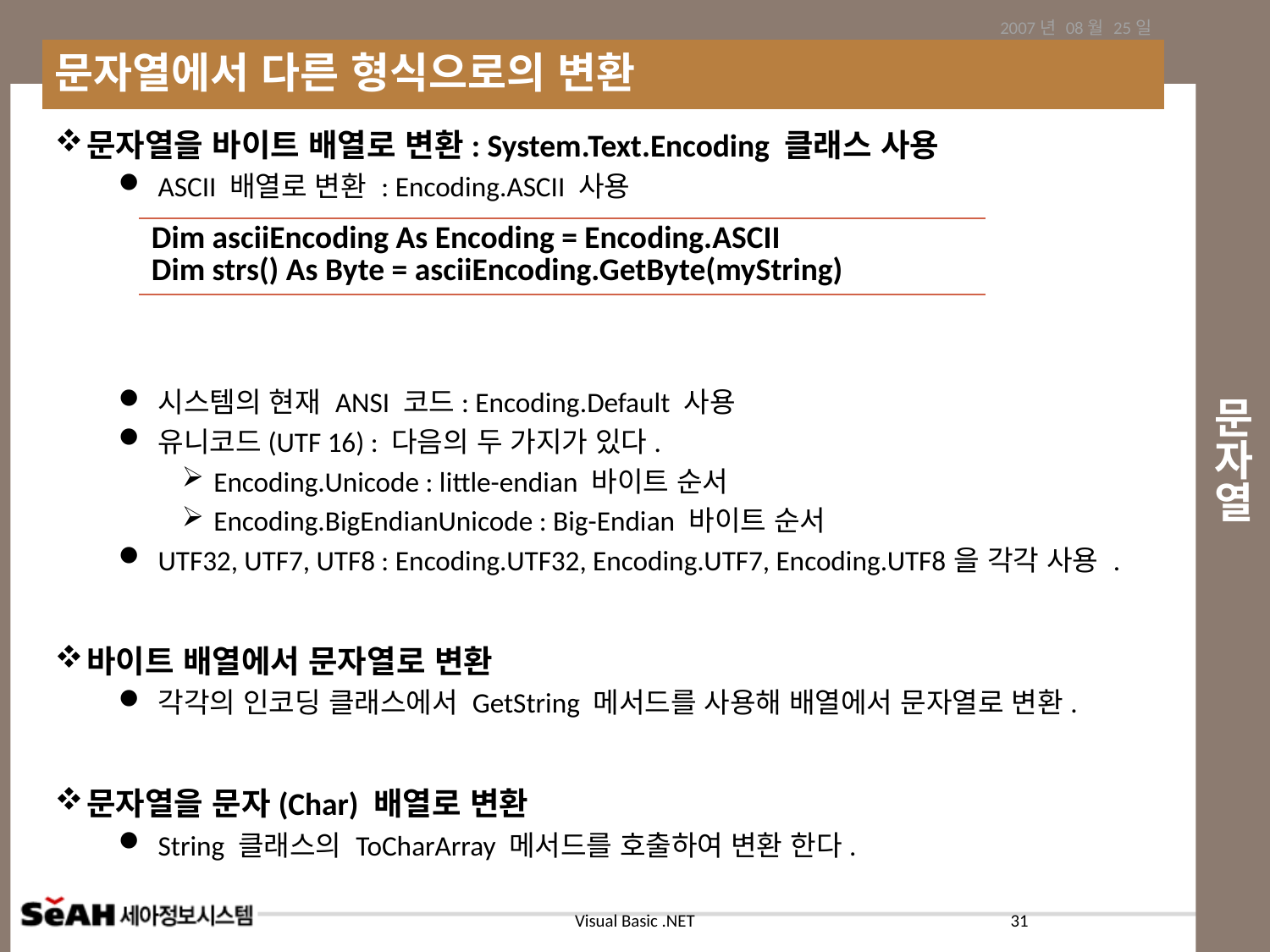

2007년 08월 25일
문자열에서 다른 형식으로의 변환
# 문자열
문자열을 바이트 배열로 변환: System.Text.Encoding 클래스 사용
ASCII 배열로 변환 : Encoding.ASCII 사용

시스템의 현재 ANSI 코드: Encoding.Default 사용
유니코드(UTF 16) : 다음의 두 가지가 있다.
Encoding.Unicode : little-endian 바이트 순서
Encoding.BigEndianUnicode : Big-Endian 바이트 순서
UTF32, UTF7, UTF8 : Encoding.UTF32, Encoding.UTF7, Encoding.UTF8을 각각 사용 .

바이트 배열에서 문자열로 변환
각각의 인코딩 클래스에서 GetString 메서드를 사용해 배열에서 문자열로 변환.

문자열을 문자(Char) 배열로 변환
String 클래스의 ToCharArray 메서드를 호출하여 변환 한다.
| Dim asciiEncoding As Encoding = Encoding.ASCII Dim strs() As Byte = asciiEncoding.GetByte(myString) |
| --- |
31
Visual Basic .NET